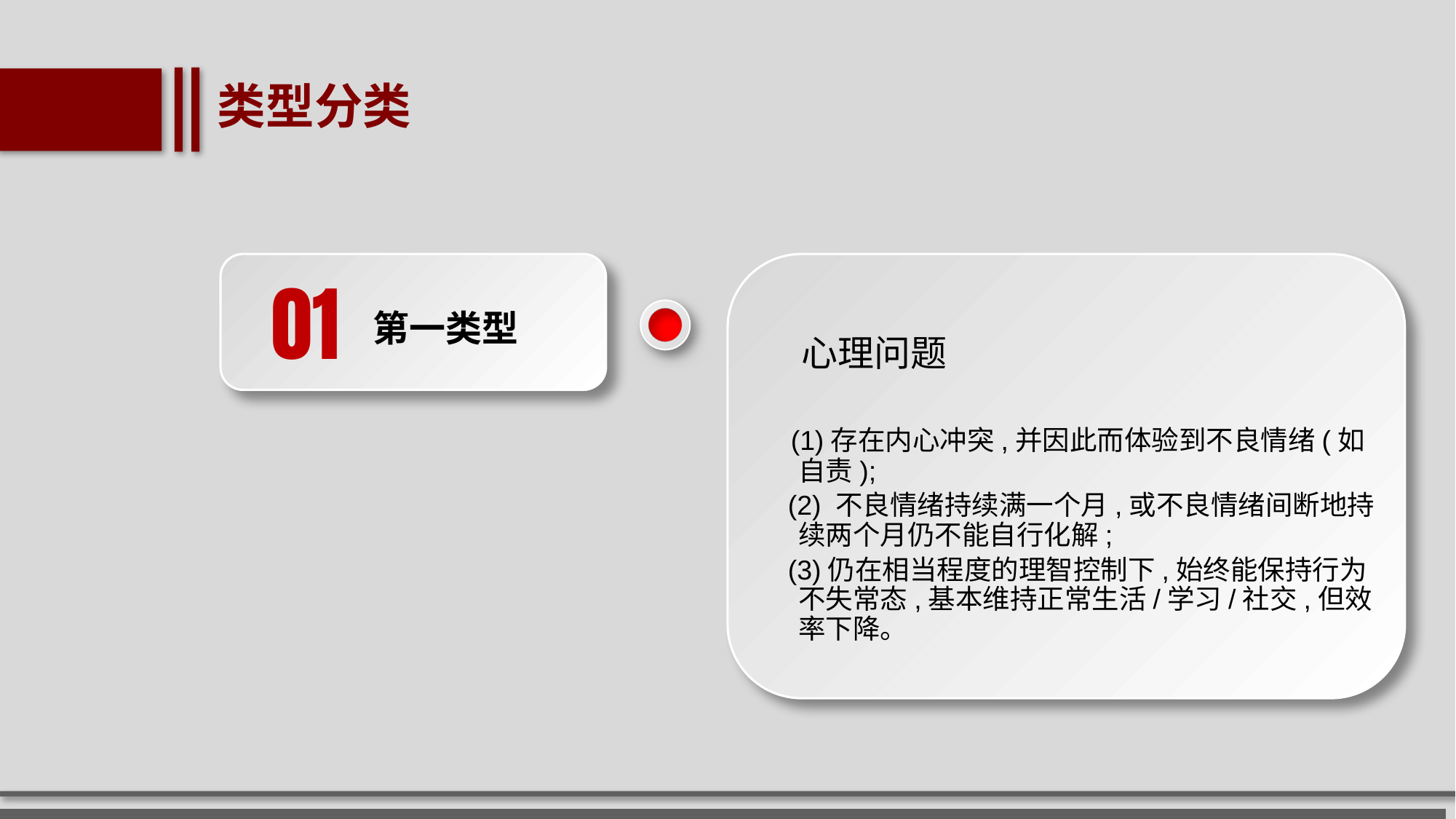

类型分类

    (1)存在内心冲突,并因此而体验到不良情绪(如自责);
    (2) 不良情绪持续满一个月,或不良情绪间断地持续两个月仍不能自行化解;
    (3)仍在相当程度的理智控制下,始终能保持行为不失常态,基本维持正常生活/学习/社交,但效率下降。
01
第一类型

心理问题